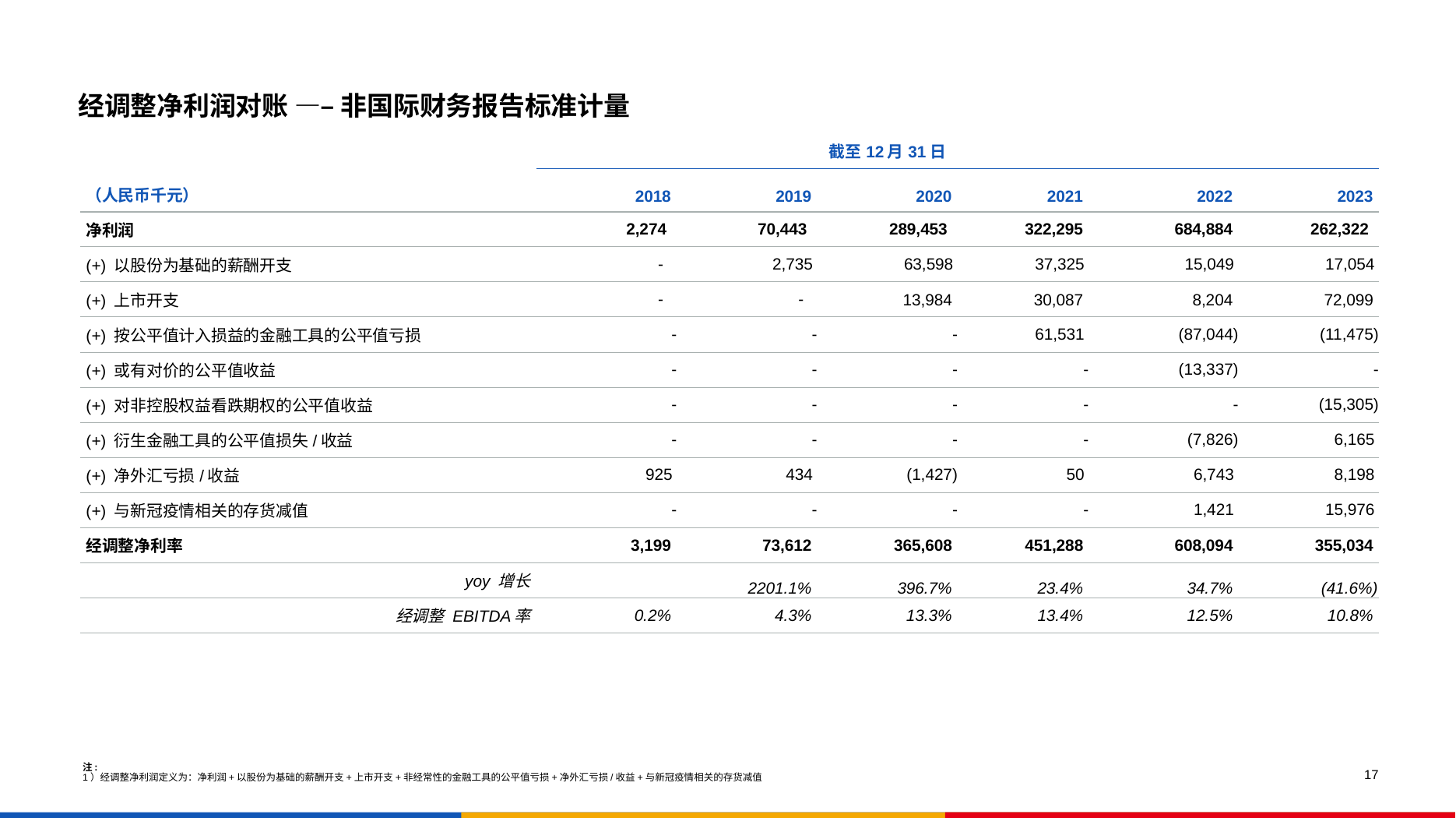

# 经调整净利润对账 —– 非国际财务报告标准计量
|  | 截至12月31日 |  |  |  |  |  |
| --- | --- | --- | --- | --- | --- | --- |
| （人民币千元） | 2018 | 2019 | 2020 | 2021 | 2022 | 2023 |
| 净利润 | 2,274 | 70,443 | 289,453 | 322,295 | 684,884 | 262,322 |
| (+) 以股份为基础的薪酬开支 | - | 2,735 | 63,598 | 37,325 | 15,049 | 17,054 |
| (+) 上市开支 | - | - | 13,984 | 30,087 | 8,204 | 72,099 |
| (+) 按公平值计入损益的金融工具的公平值亏损 | - | - | - | 61,531 | (87,044) | (11,475) |
| (+) 或有对价的公平值收益 | - | - | - | - | (13,337) | - |
| (+) 对非控股权益看跌期权的公平值收益 | - | - | - | - | - | (15,305) |
| (+) 衍生金融工具的公平值损失/收益 | - | - | - | - | (7,826) | 6,165 |
| (+) 净外汇亏损/收益 | 925 | 434 | (1,427) | 50 | 6,743 | 8,198 |
| (+) 与新冠疫情相关的存货减值 | - | - | - | - | 1,421 | 15,976 |
| 经调整净利率 | 3,199 | 73,612 | 365,608 | 451,288 | 608,094 | 355,034 |
| yoy 增长 |  | 2201.1% | 396.7% | 23.4% | 34.7% | (41.6%) |
| 经调整 EBITDA率 | 0.2% | 4.3% | 13.3% | 13.4% | 12.5% | 10.8% |
注:
1）经调整净利润定义为：净利润+以股份为基础的薪酬开支+上市开支+非经常性的金融工具的公平值亏损+净外汇亏损/收益+与新冠疫情相关的存货减值
17